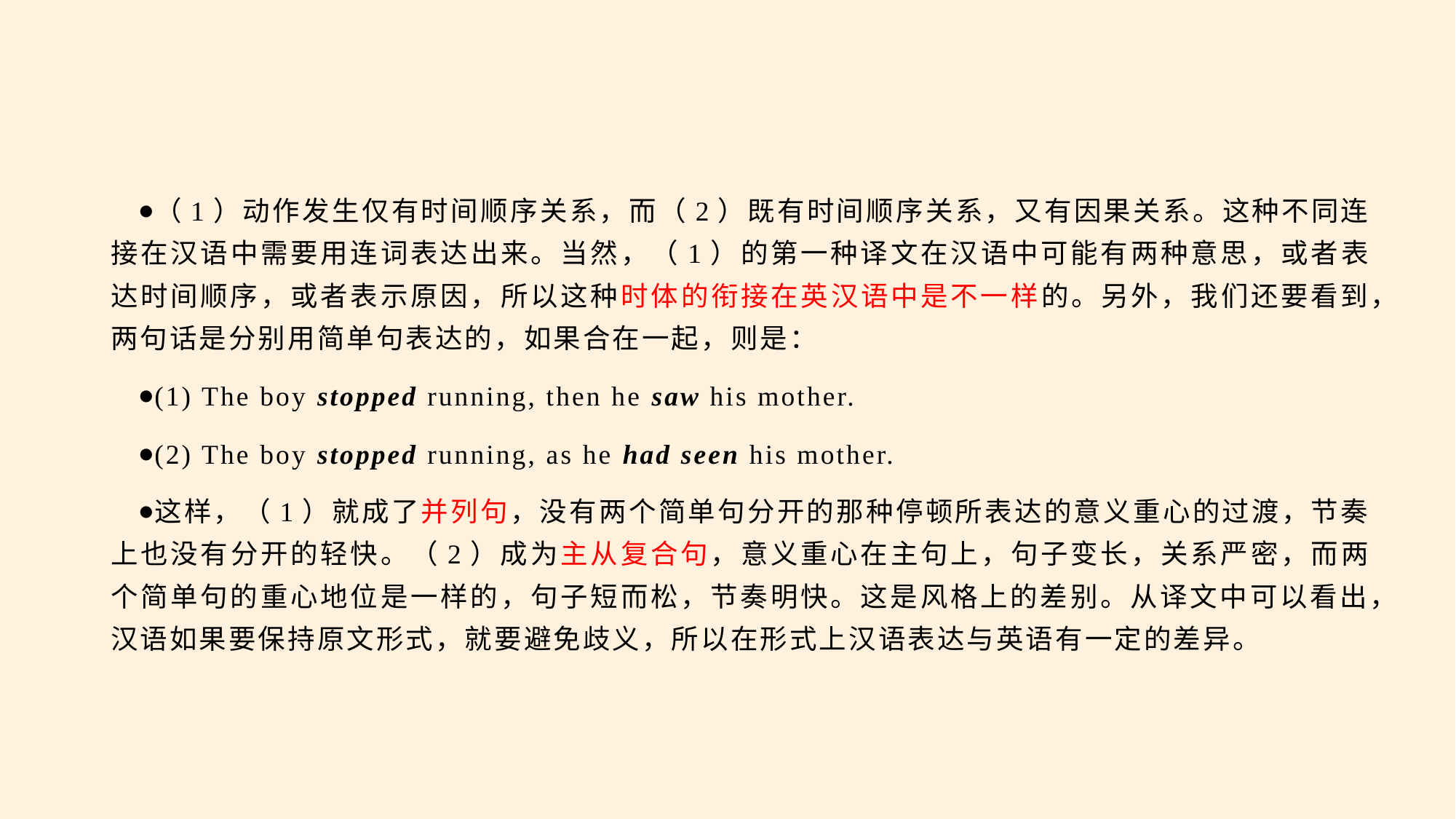

#
（1）动作发生仅有时间顺序关系，而（2）既有时间顺序关系，又有因果关系。这种不同连接在汉语中需要用连词表达出来。当然，（1）的第一种译文在汉语中可能有两种意思，或者表达时间顺序，或者表示原因，所以这种时体的衔接在英汉语中是不一样的。另外，我们还要看到，两句话是分别用简单句表达的，如果合在一起，则是：
(1) The boy stopped running, then he saw his mother.
(2) The boy stopped running, as he had seen his mother.
这样，（1）就成了并列句，没有两个简单句分开的那种停顿所表达的意义重心的过渡，节奏上也没有分开的轻快。（2）成为主从复合句，意义重心在主句上，句子变长，关系严密，而两个简单句的重心地位是一样的，句子短而松，节奏明快。这是风格上的差别。从译文中可以看出，汉语如果要保持原文形式，就要避免歧义，所以在形式上汉语表达与英语有一定的差异。